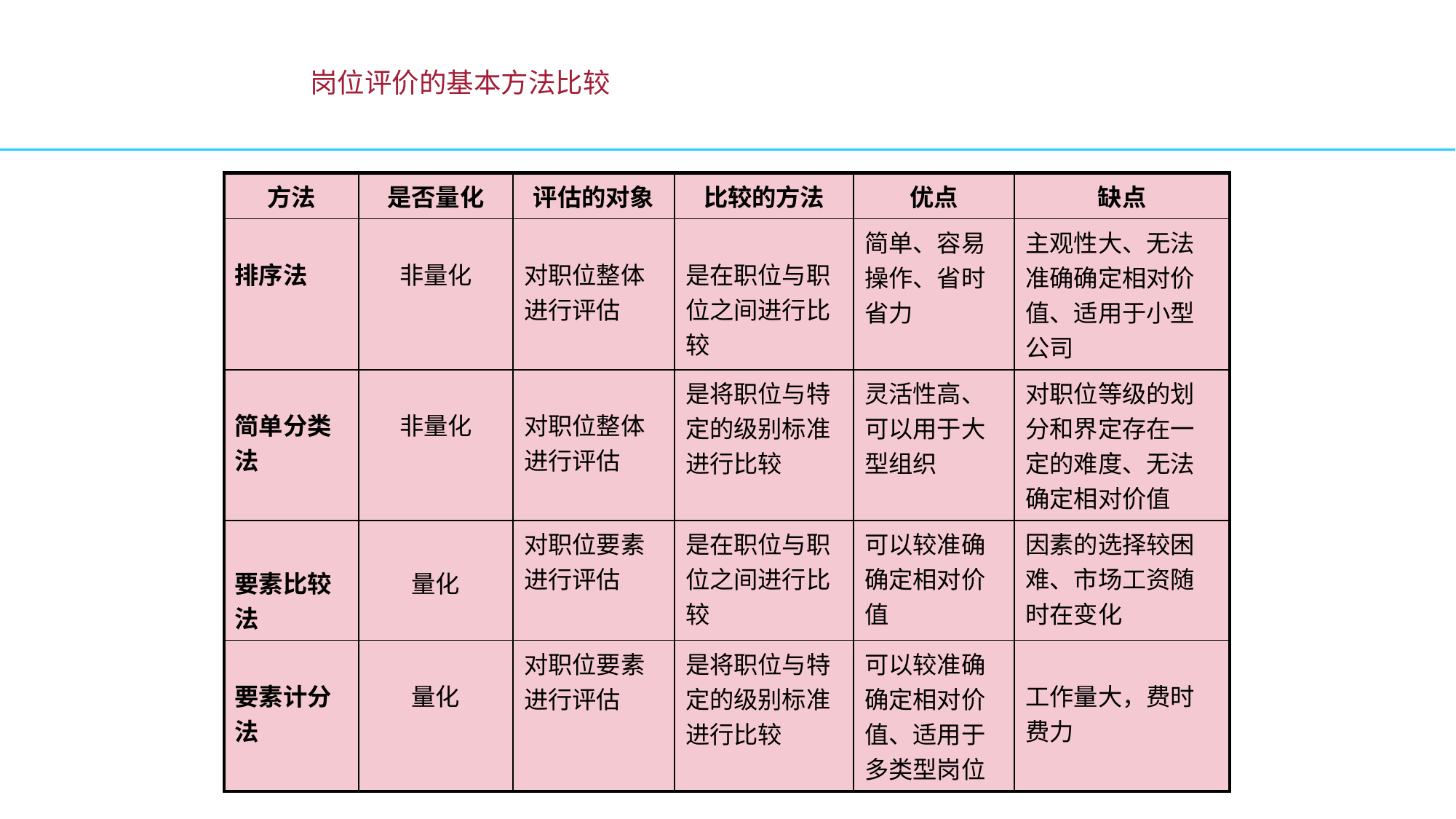

岗位评价的基本方法比较
| 方法 | 是否量化 | 评估的对象 | 比较的方法 | 优点 | 缺点 |
| --- | --- | --- | --- | --- | --- |
| 排序法 | 非量化 | 对职位整体进行评估 | 是在职位与职位之间进行比较 | 简单、容易操作、省时省力 | 主观性大、无法准确确定相对价值、适用于小型公司 |
| 简单分类法 | 非量化 | 对职位整体进行评估 | 是将职位与特定的级别标准进行比较 | 灵活性高、可以用于大型组织 | 对职位等级的划分和界定存在一定的难度、无法确定相对价值 |
| 要素比较法 | 量化 | 对职位要素进行评估 | 是在职位与职位之间进行比较 | 可以较准确确定相对价值 | 因素的选择较困难、市场工资随时在变化 |
| 要素计分法 | 量化 | 对职位要素进行评估 | 是将职位与特定的级别标准进行比较 | 可以较准确确定相对价值、适用于多类型岗位 | 工作量大，费时费力 |